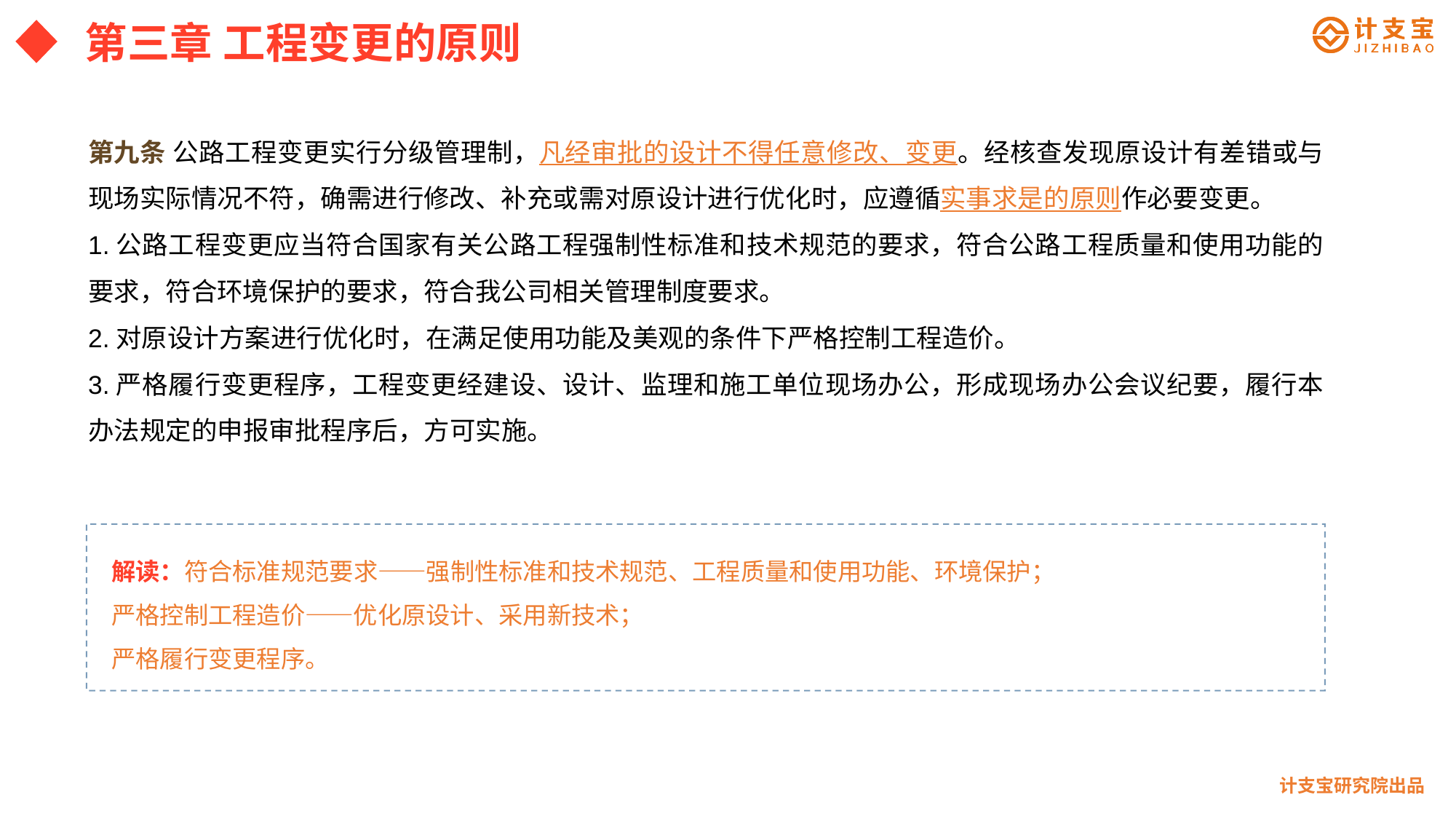

第三章 工程变更的原则

第九条 公路工程变更实行分级管理制，凡经审批的设计不得任意修改、变更。经核查发现原设计有差错或与现场实际情况不符，确需进行修改、补充或需对原设计进行优化时，应遵循实事求是的原则作必要变更。
1.公路工程变更应当符合国家有关公路工程强制性标准和技术规范的要求，符合公路工程质量和使用功能的要求，符合环境保护的要求，符合我公司相关管理制度要求。
2.对原设计方案进行优化时，在满足使用功能及美观的条件下严格控制工程造价。
3.严格履行变更程序，工程变更经建设、设计、监理和施工单位现场办公，形成现场办公会议纪要，履行本办法规定的申报审批程序后，方可实施。

解读：符合标准规范要求——强制性标准和技术规范、工程质量和使用功能、环境保护；
严格控制工程造价——优化原设计、采用新技术；
严格履行变更程序。